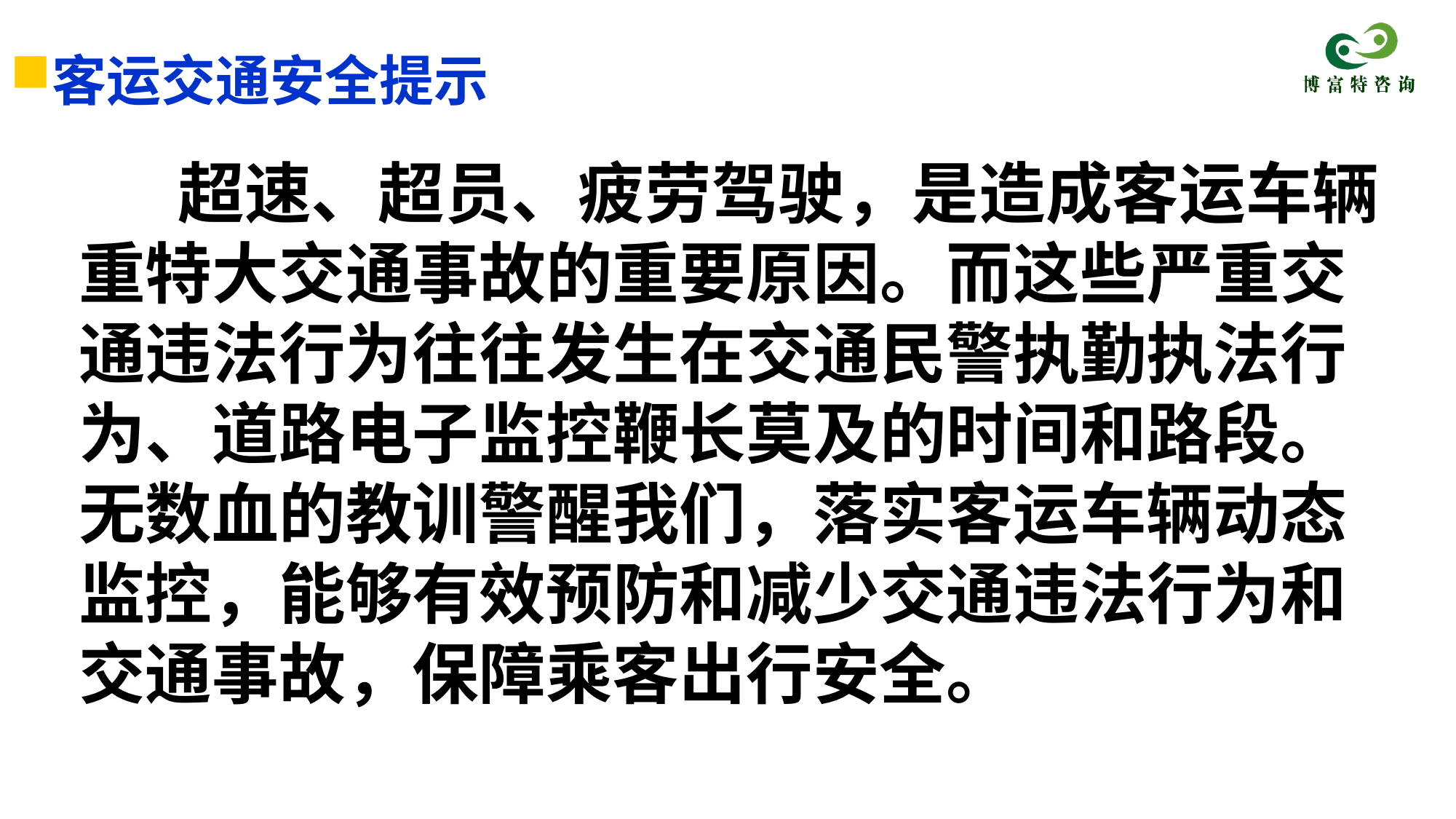

客运交通安全提示
         超速、超员、疲劳驾驶，是造成客运车辆重特大交通事故的重要原因。而这些严重交通违法行为往往发生在交通民警执勤执法行为、道路电子监控鞭长莫及的时间和路段。无数血的教训警醒我们，落实客运车辆动态监控，能够有效预防和减少交通违法行为和交通事故，保障乘客出行安全。